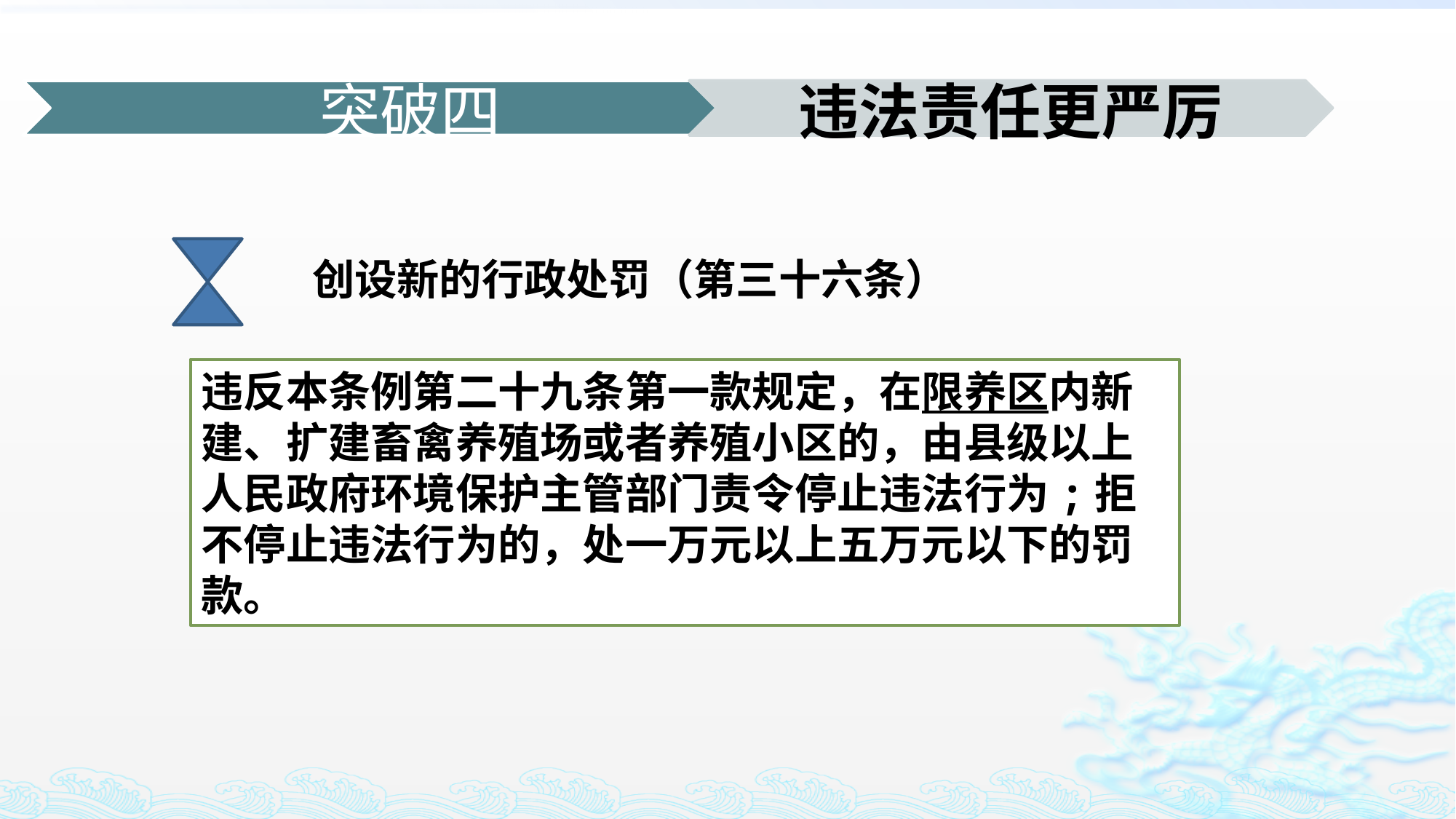

突破四
违法责任更严厉

 创设新的行政处罚（第三十六条）

违反本条例第二十九条第一款规定，在限养区内新建、扩建畜禽养殖场或者养殖小区的，由县级以上人民政府环境保护主管部门责令停止违法行为;拒不停止违法行为的，处一万元以上五万元以下的罚款。